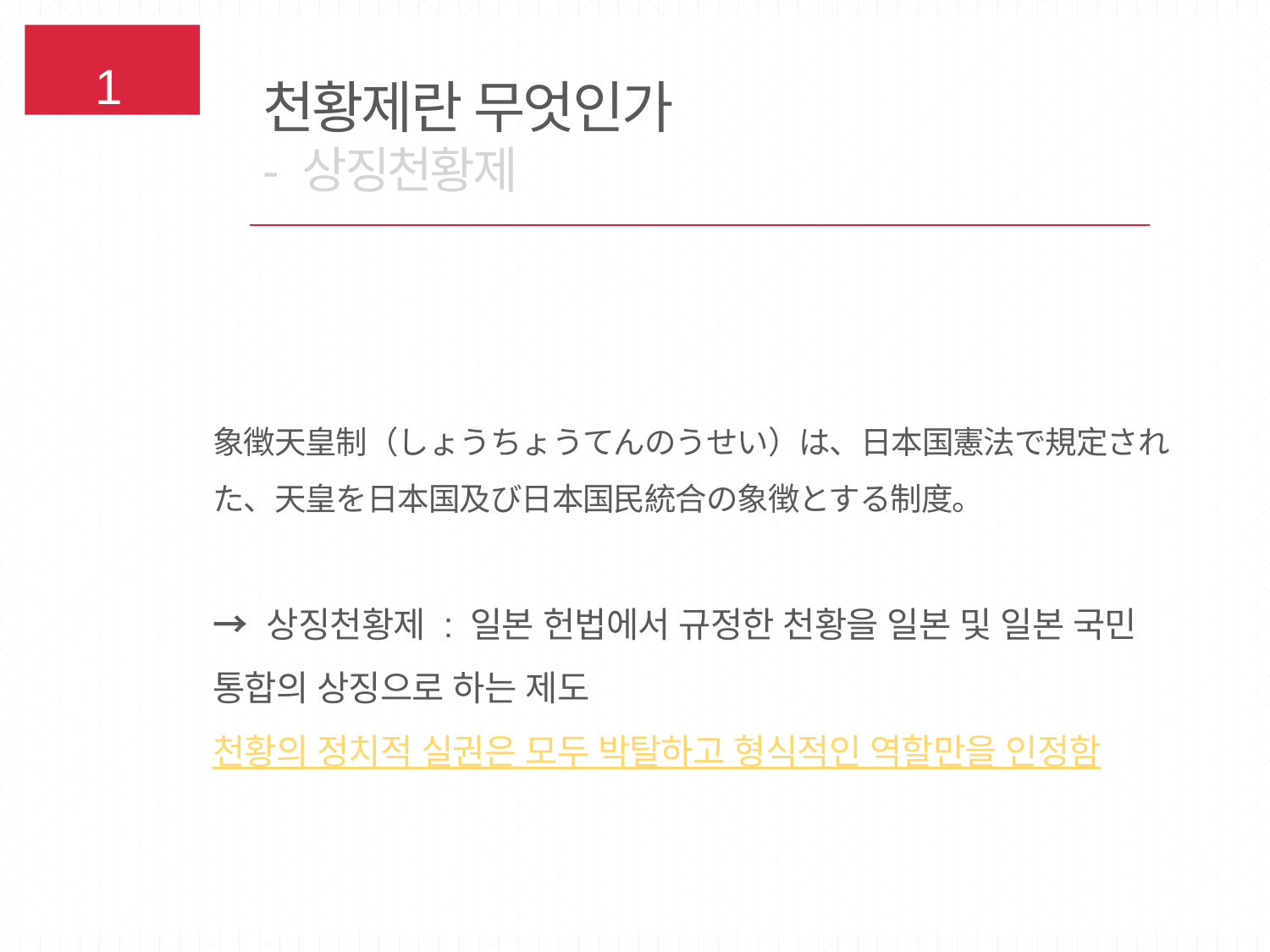

천황제란 무엇인가
- 상징천황제

1
象徴天皇制（しょうちょうてんのうせい）は、日本国憲法で規定された、天皇を日本国及び日本国民統合の象徴とする制度。

→ 상징천황제 : 일본 헌법에서 규정한 천황을 일본 및 일본 국민 통합의 상징으로 하는 제도
천황의 정치적 실권은 모두 박탈하고 형식적인 역할만을 인정함